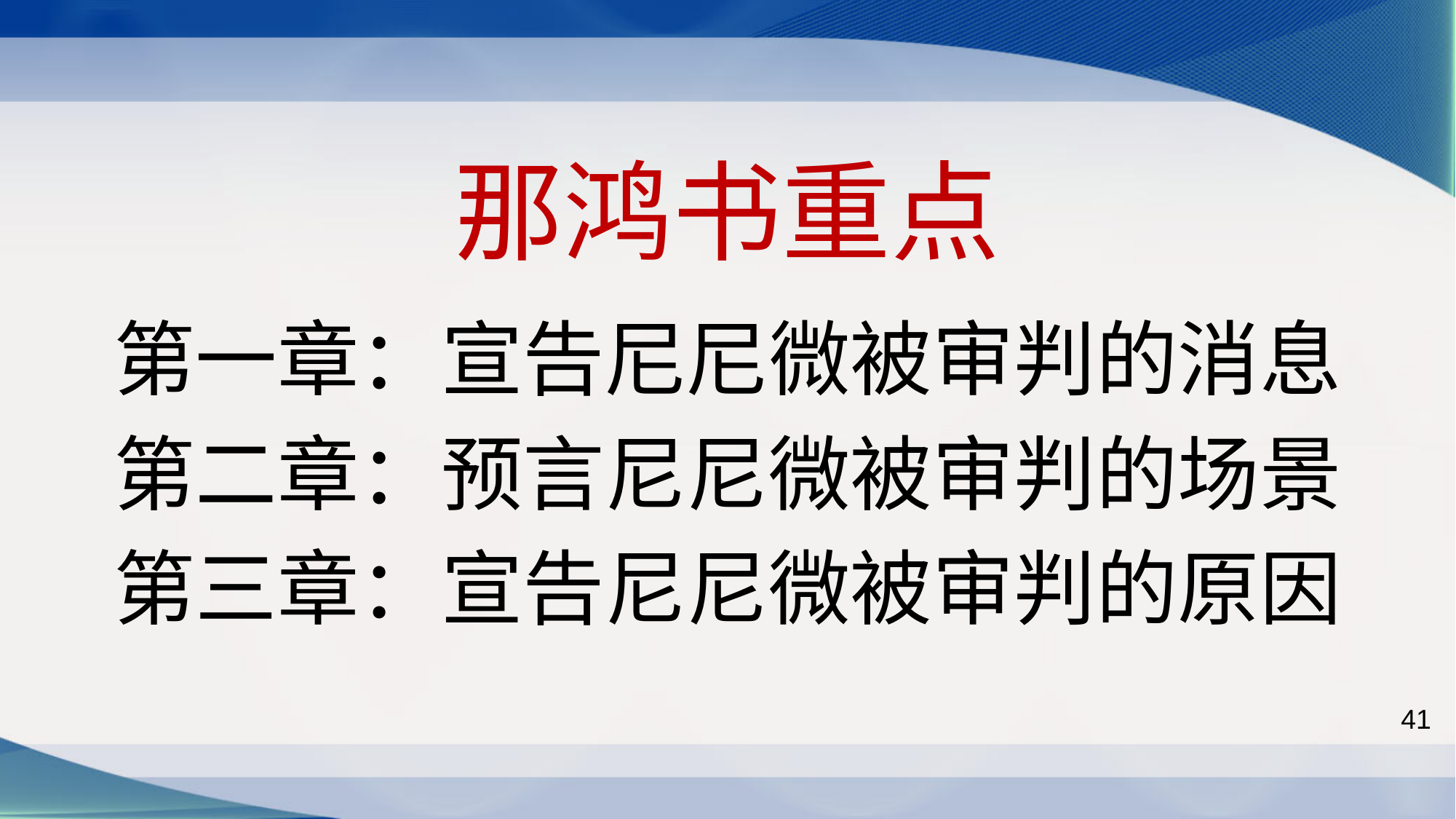

# 那鸿书重点
第一章：宣告尼尼微被审判的消息
第二章：预言尼尼微被审判的场景
第三章：宣告尼尼微被审判的原因
41